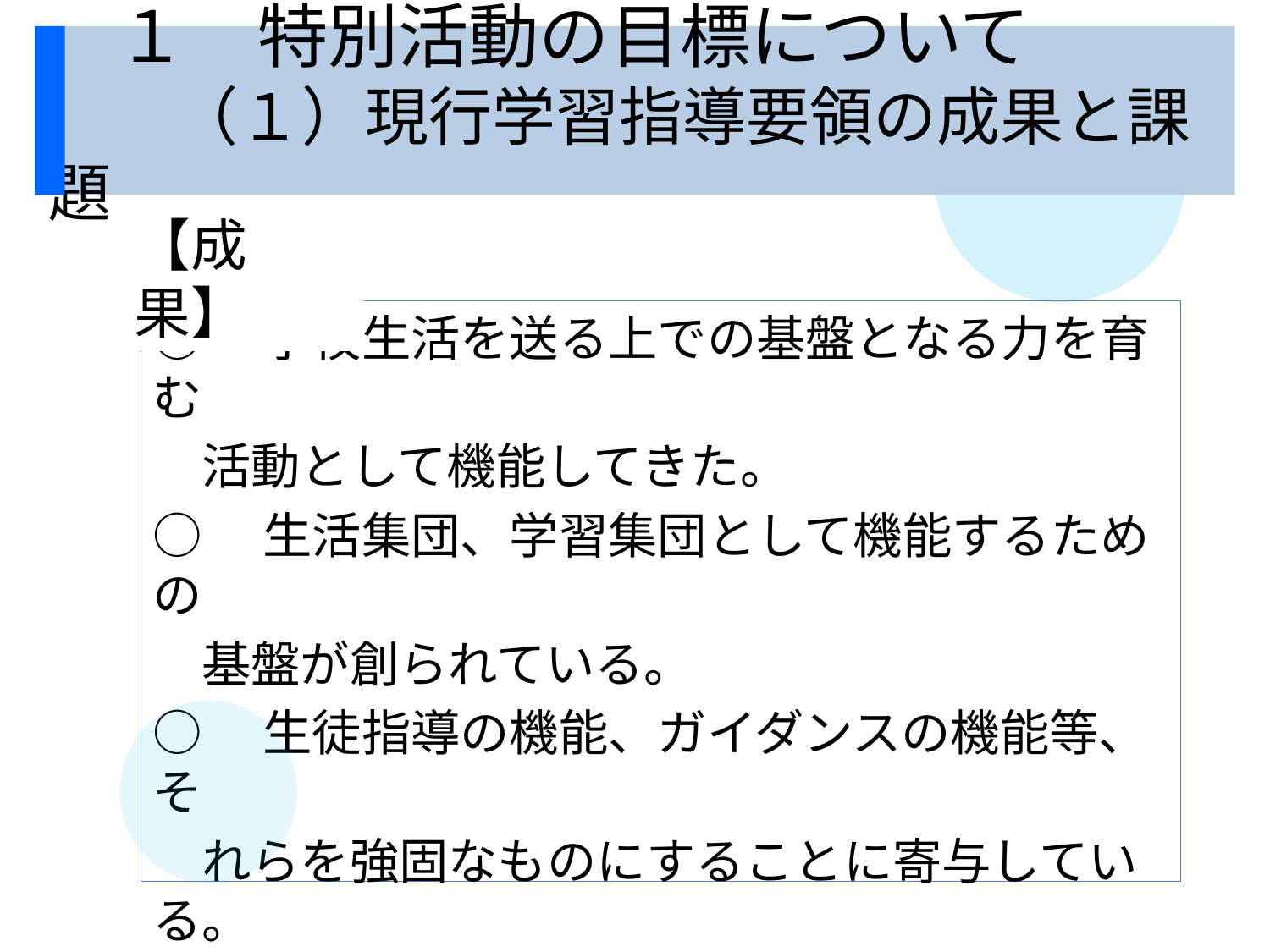

１　特別活動の目標について
　　　（１）現行学習指導要領の成果と課題

【成果】
○　学校生活を送る上での基盤となる力を育む
　活動として機能してきた。
○　生活集団、学習集団として機能するための
　基盤が創られている。
○　生徒指導の機能、ガイダンスの機能等、そ
　れらを強固なものにすることに寄与している。
○集団への所属感、連帯感を育み、学級文化、
　学校文化の醸成へとつながっている。